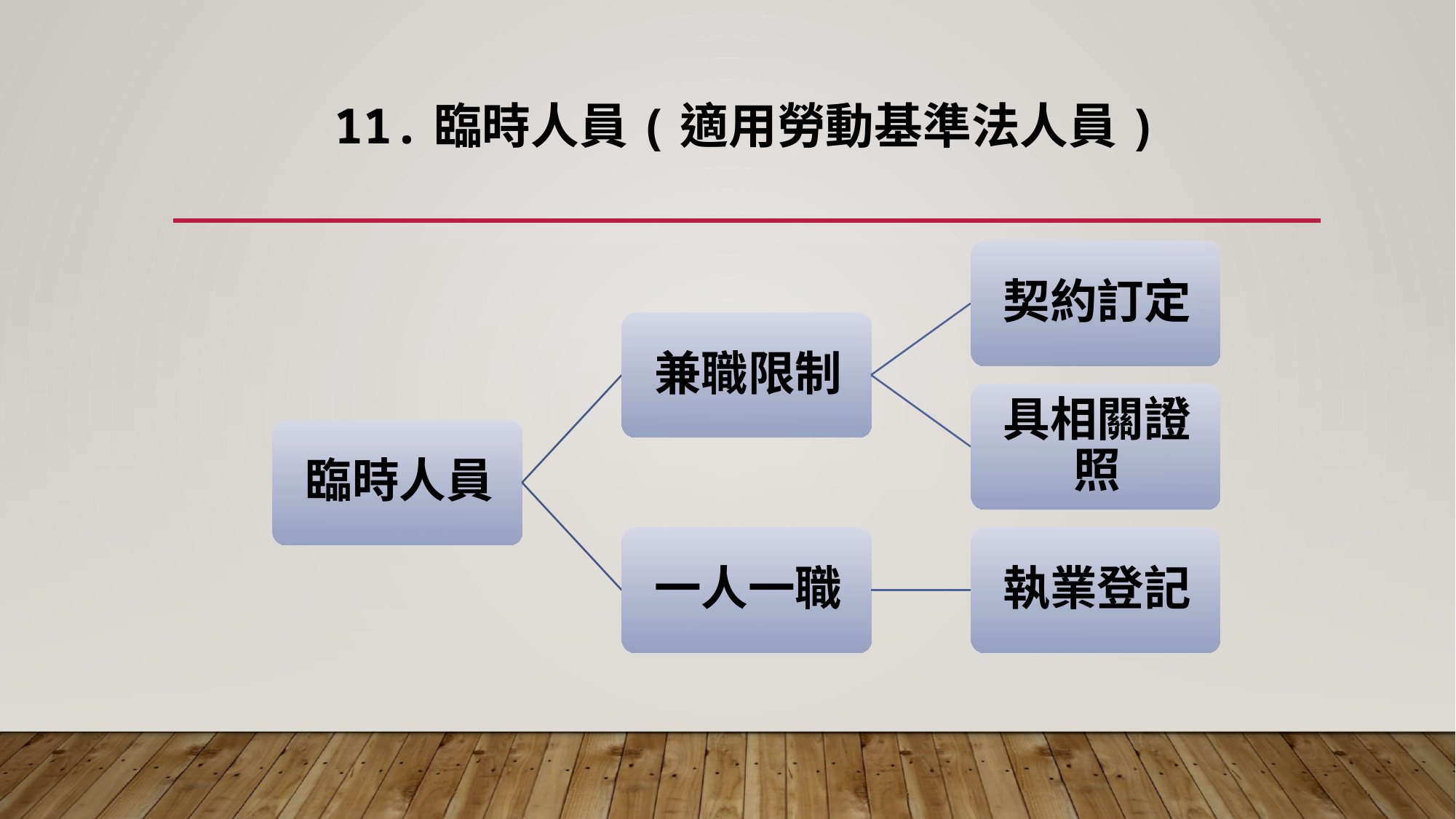

# 11.臨時人員(適用勞動基準法人員)
臨時人員

兼職限制

契約訂定

具相關證照

一人一職

執業登記